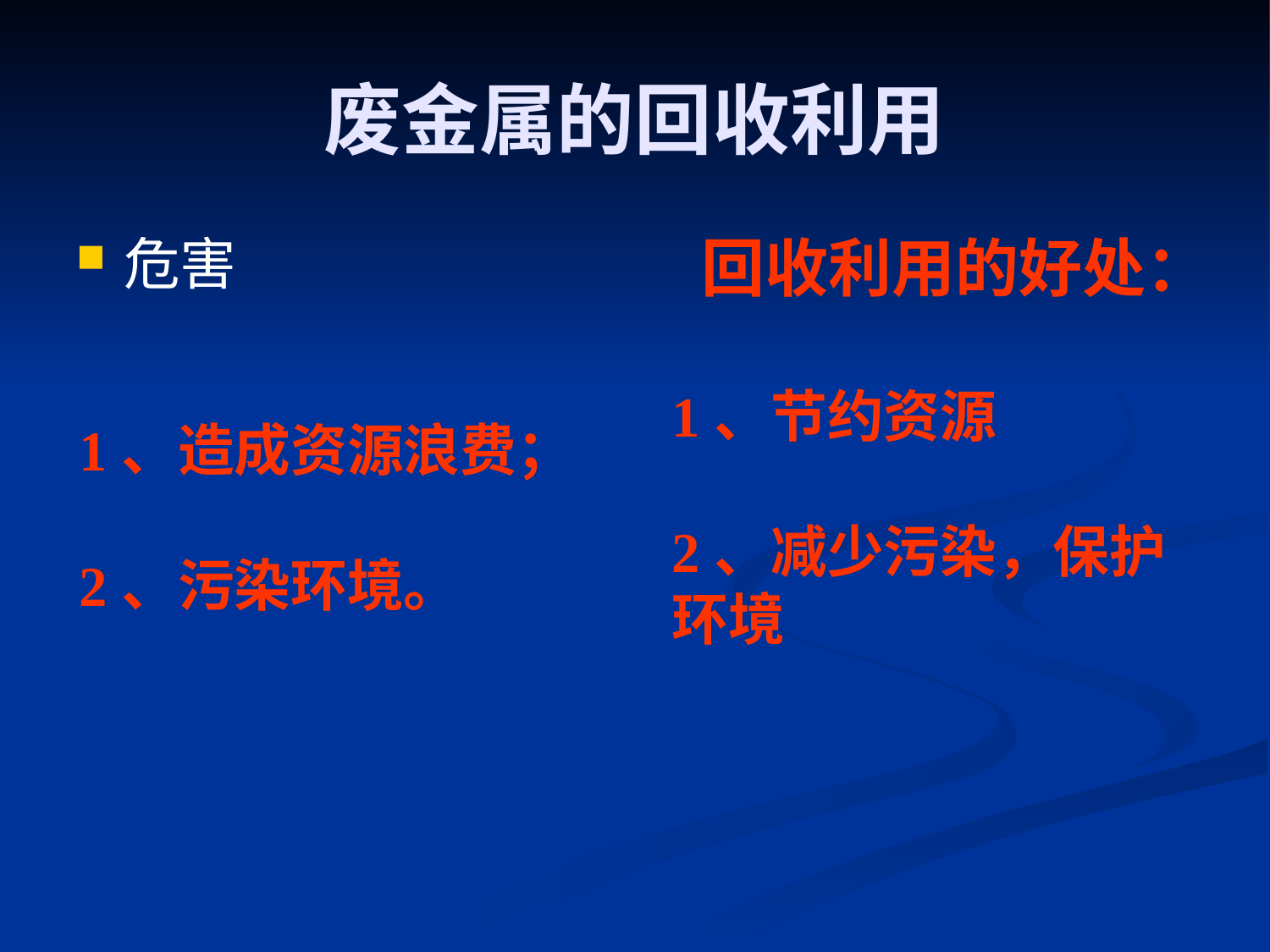

# 废金属的回收利用
危害
 回收利用的好处：

1、节约资源

2、减少污染，保护环境
1、造成资源浪费；

2、污染环境。